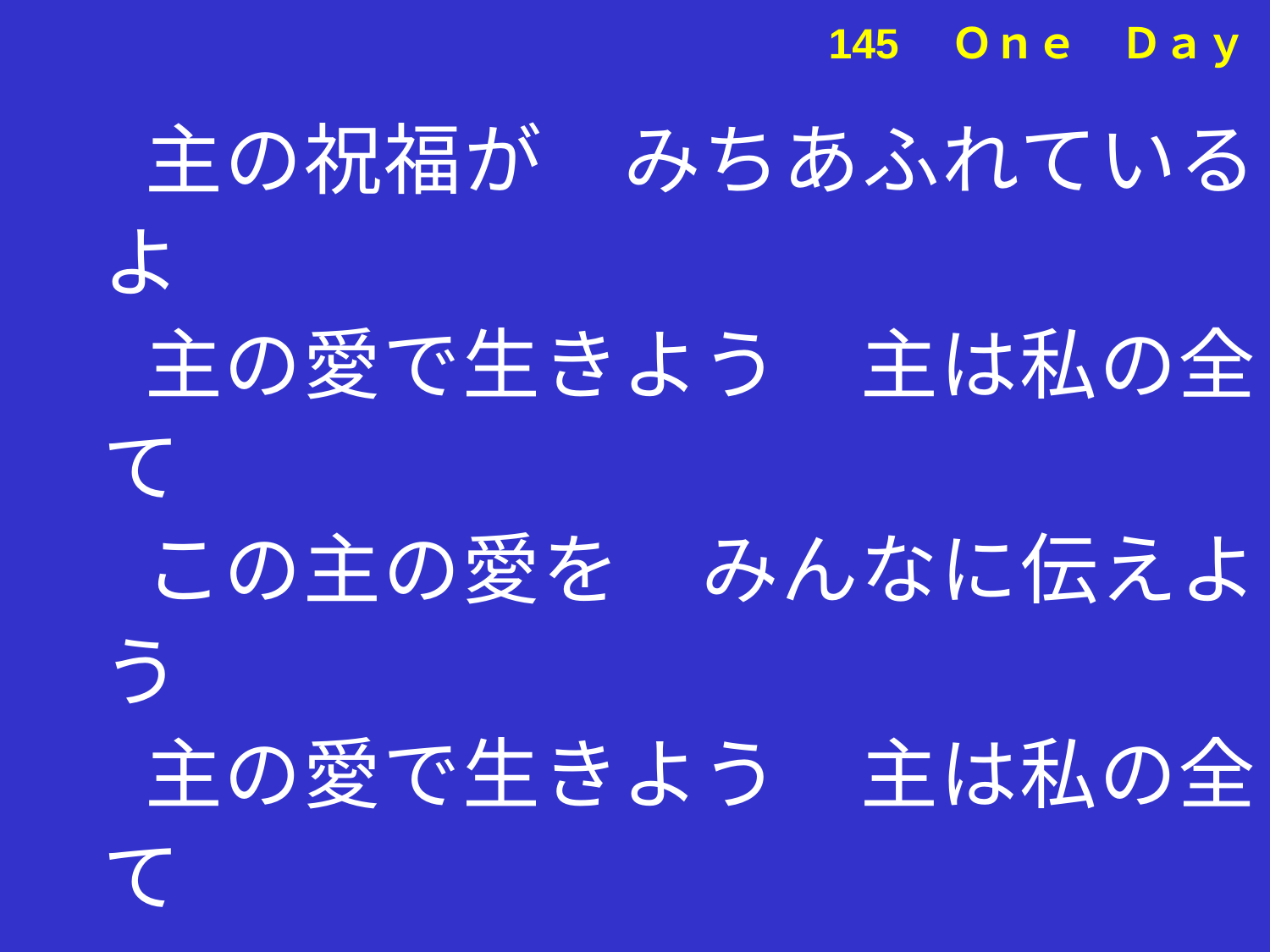

主の祝福が　みちあふれているよ
主の愛で生きよう　主は私の全て
この主の愛を　みんなに伝えよう
主の愛で生きよう　主は私の全て

# 145　Ｏｎｅ　Ｄａｙ